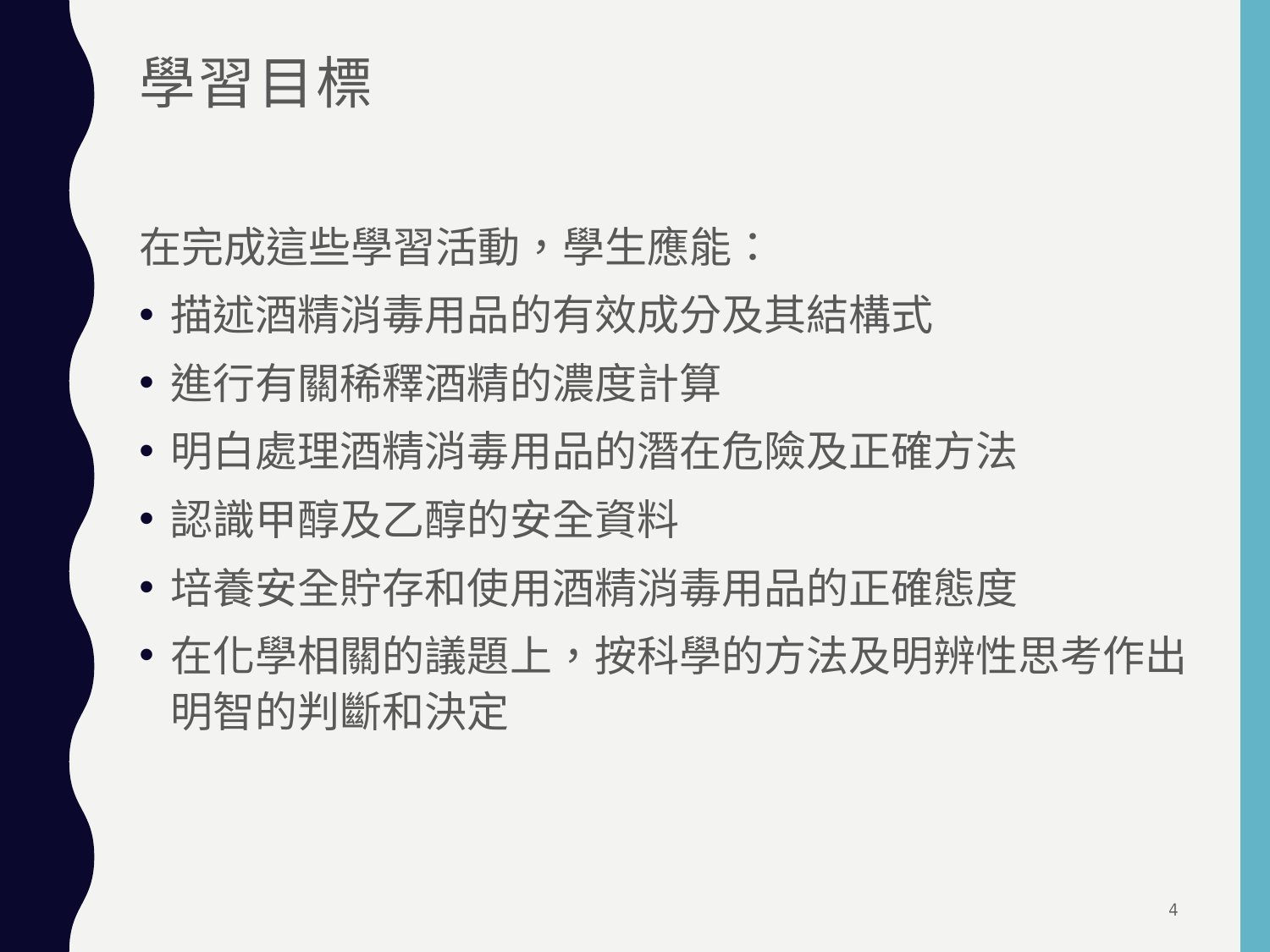

# 學習目標
在完成這些學習活動，學生應能：
描述酒精消毒用品的有效成分及其結構式
進行有關稀釋酒精的濃度計算
明白處理酒精消毒用品的潛在危險及正確方法
認識甲醇及乙醇的安全資料
培養安全貯存和使用酒精消毒用品的正確態度
在化學相關的議題上，按科學的方法及明辨性思考作出明智的判斷和決定

4